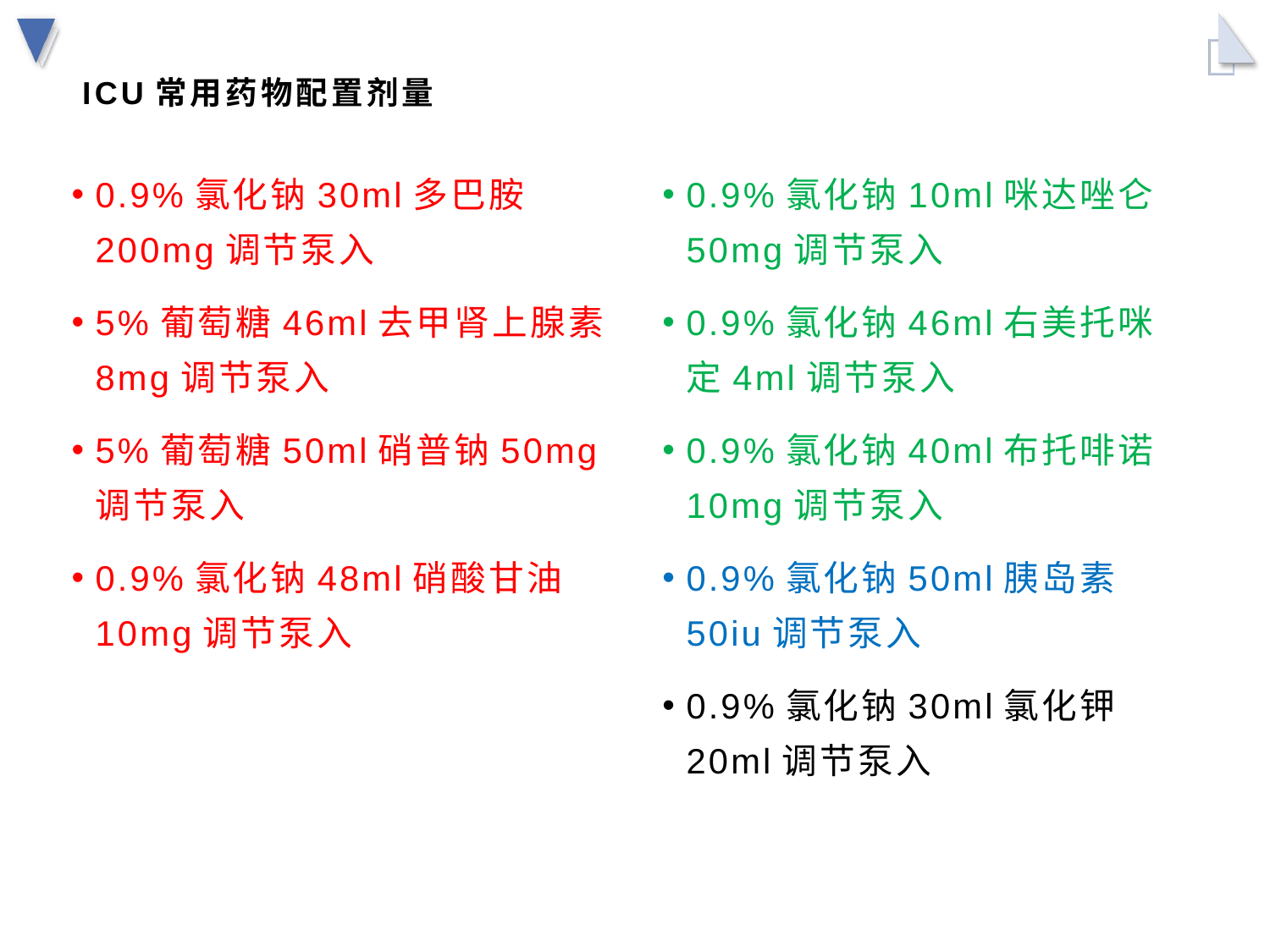

# ICU常用药物配置剂量
0.9%氯化钠30ml多巴胺200mg调节泵入
5%葡萄糖46ml去甲肾上腺素8mg调节泵入
5%葡萄糖50ml硝普钠50mg调节泵入
0.9%氯化钠48ml硝酸甘油10mg调节泵入

0.9%氯化钠10ml咪达唑仑50mg调节泵入
0.9%氯化钠46ml右美托咪定4ml调节泵入
0.9%氯化钠40ml布托啡诺10mg调节泵入
0.9%氯化钠50ml胰岛素50iu调节泵入
0.9%氯化钠30ml氯化钾20ml调节泵入